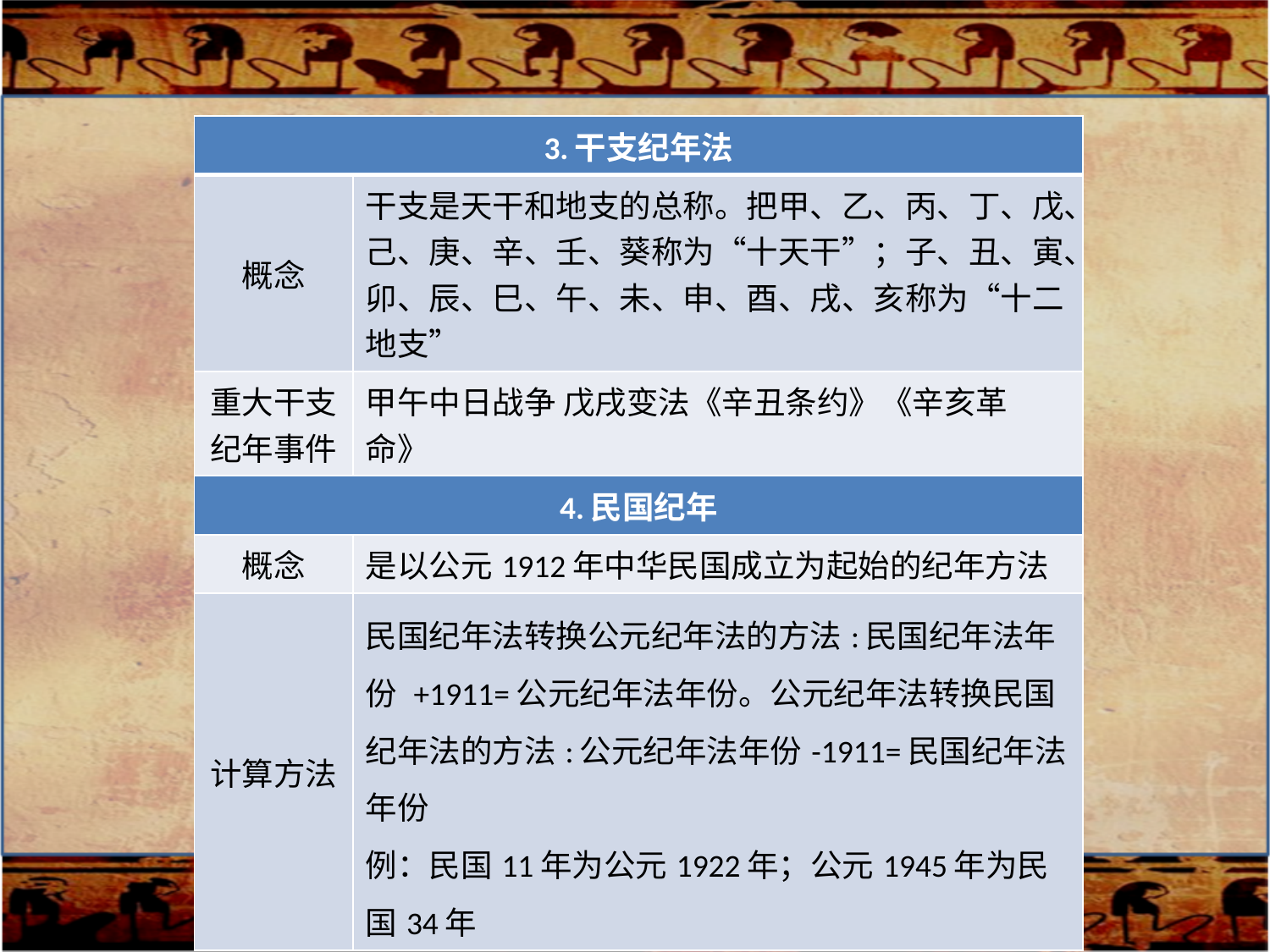

| 3.干支纪年法 |  |
| --- | --- |
| 概念 | 干支是天干和地支的总称。把甲、乙、丙、丁、戊、己、庚、辛、壬、葵称为“十天干”；子、丑、寅、卯、辰、巳、午、未、申、酉、戌、亥称为“十二地支” |
| 重大干支纪年事件 | 甲午中日战争 戊戌变法《辛丑条约》《辛亥革命》 |
| 4.民国纪年 |  |
| 概念 | 是以公元1912年中华民国成立为起始的纪年方法 |
| 计算方法 | 民国纪年法转换公元纪年法的方法:民国纪年法年份 +1911=公元纪年法年份。公元纪年法转换民国纪年法的方法:公元纪年法年份-1911=民国纪年法年份 例：民国11年为公元1922年；公元1945年为民国34年 |